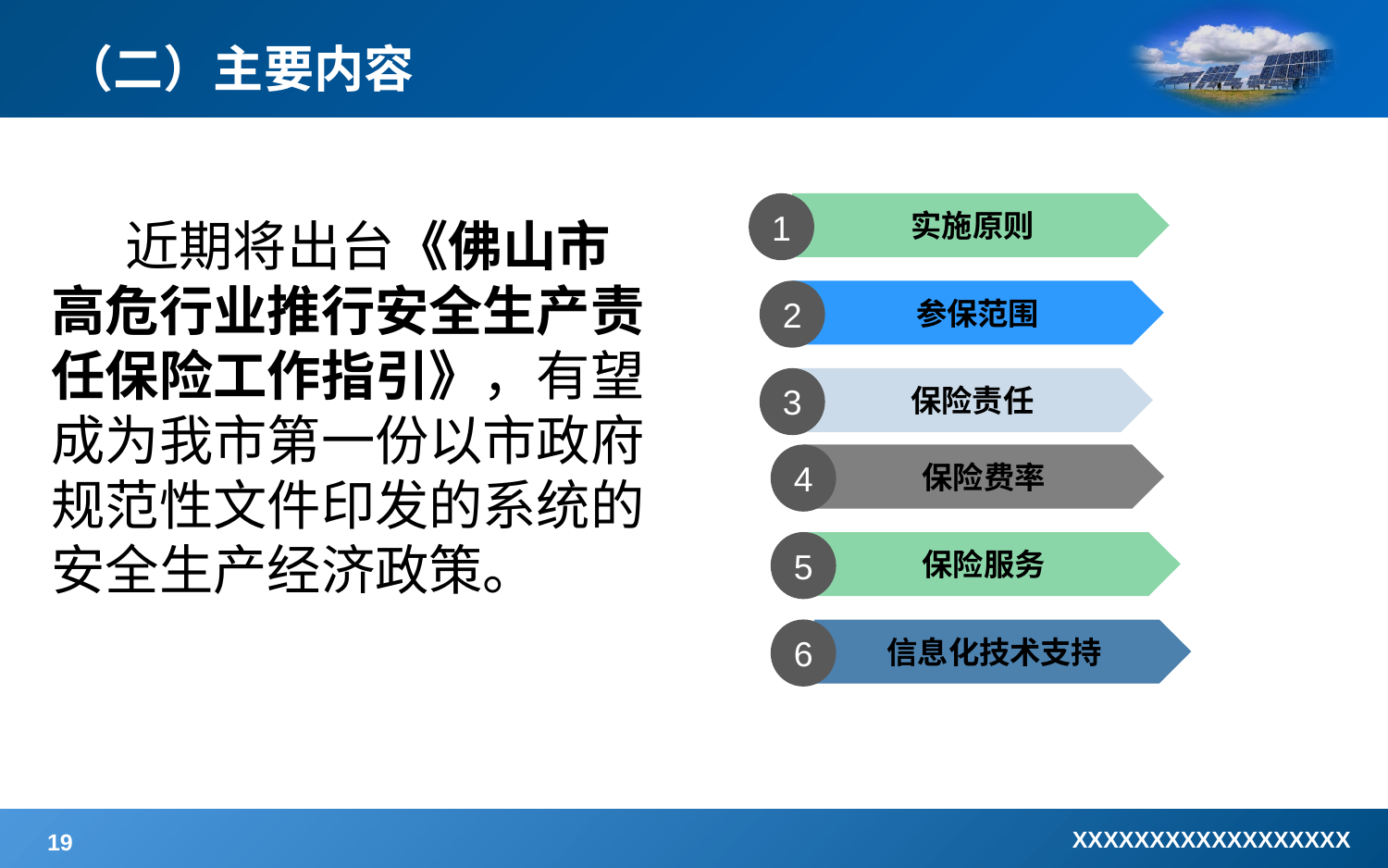

# （二）主要内容

      近期将出台《佛山市高危行业推行安全生产责任保险工作指引》，有望成为我市第一份以市政府规范性文件印发的系统的安全生产经济政策。

1
实施原则
2
参保范围
3
保险责任
4
保险费率
5
保险服务
6
信息化技术支持